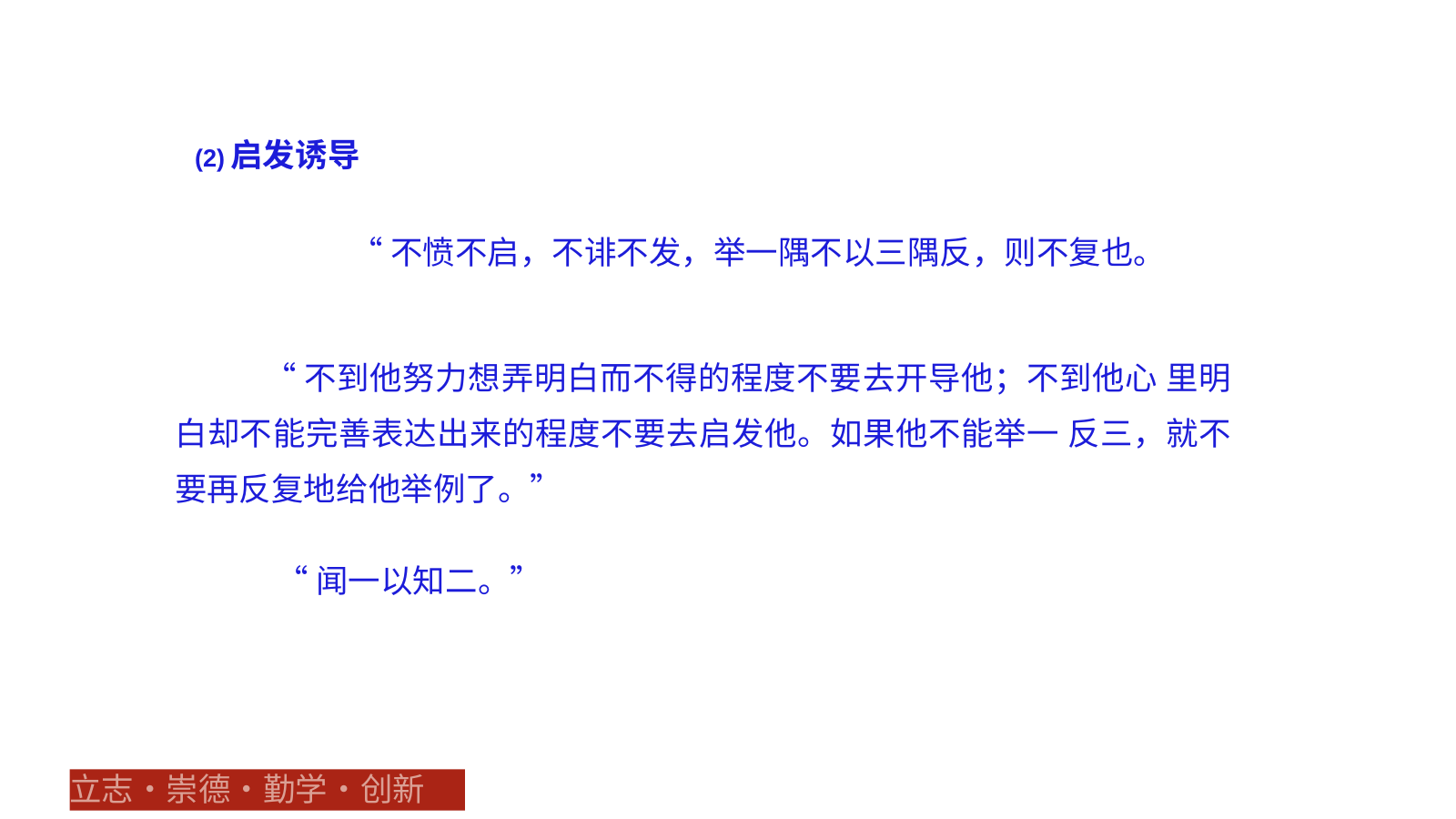

(2)启发诱导
“不愤不启，不诽不发，举一隅不以三隅反，则不复也。
“不到他努力想弄明白而不得的程度不要去开导他；不到他心 里明白却不能完善表达出来的程度不要去启发他。如果他不能举一 反三，就不要再反复地给他举例了。”
“闻一以知二。”
立志•崇德•勤学•创新